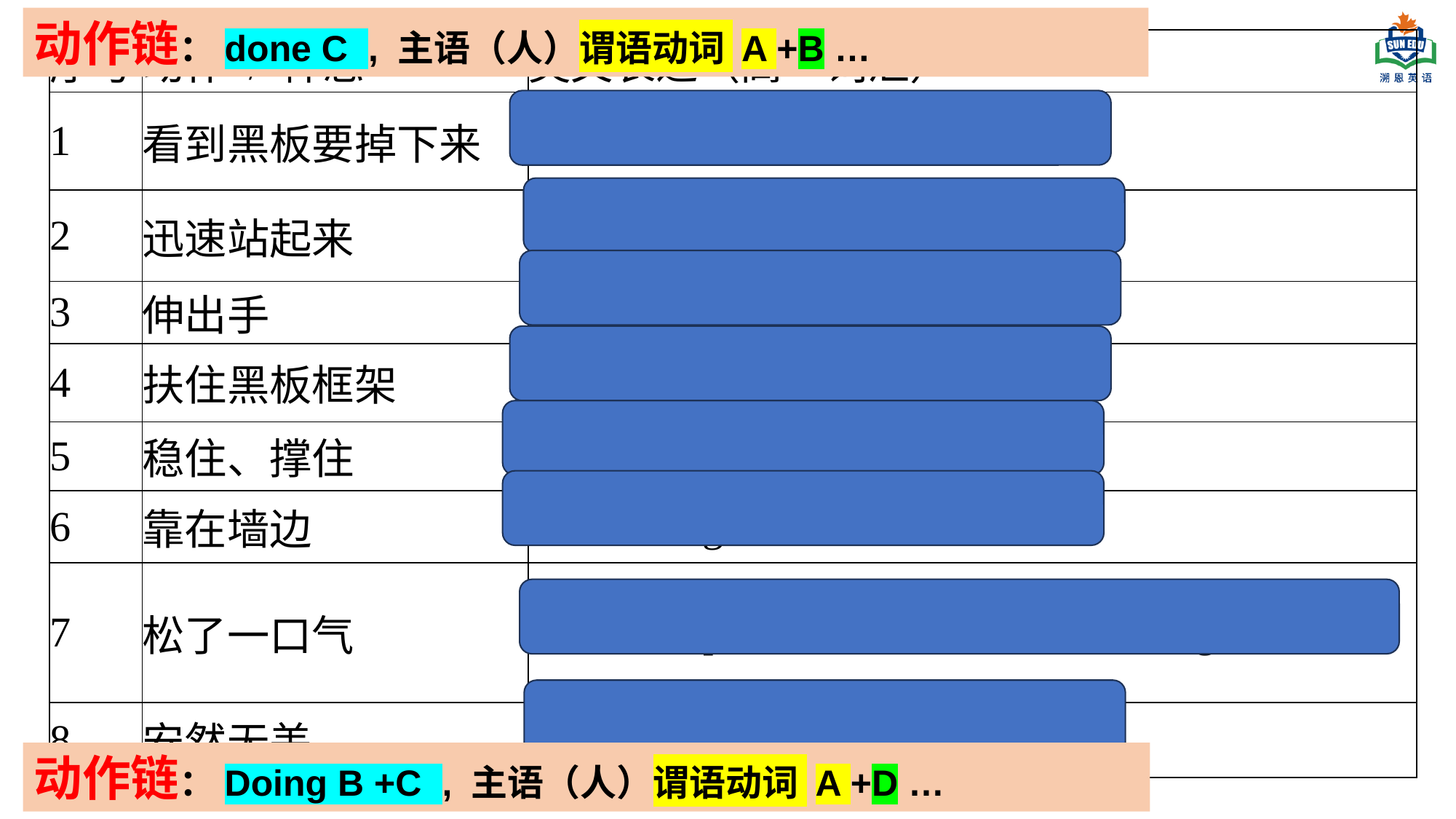

动作链：done C  , 主语（人）谓语动词 A +B …
| 序号 | 动作 / 神态 | 英文表达（高一词汇） |
| --- | --- | --- |
| 1 | 看到黑板要掉下来 | See the blackboard begin to fall |
| 2 | 迅速站起来 | stood up quickly / stood up at once |
| 3 | 伸出手 | put out their hands |
| 4 | 扶住黑板框架 | held the blackboard’s frame |
| 5 | 稳住、撑住 | kept it steady / held it up |
| 6 | 靠在墙边 | leaned it against the wall |
| 7 | 松了一口气 | took a deep breath of relief / let out a sigh of relief |
| 8 | 安然无恙 | stayed safe / was not broken |

动作链：Doing B +C  , 主语（人）谓语动词 A +D …